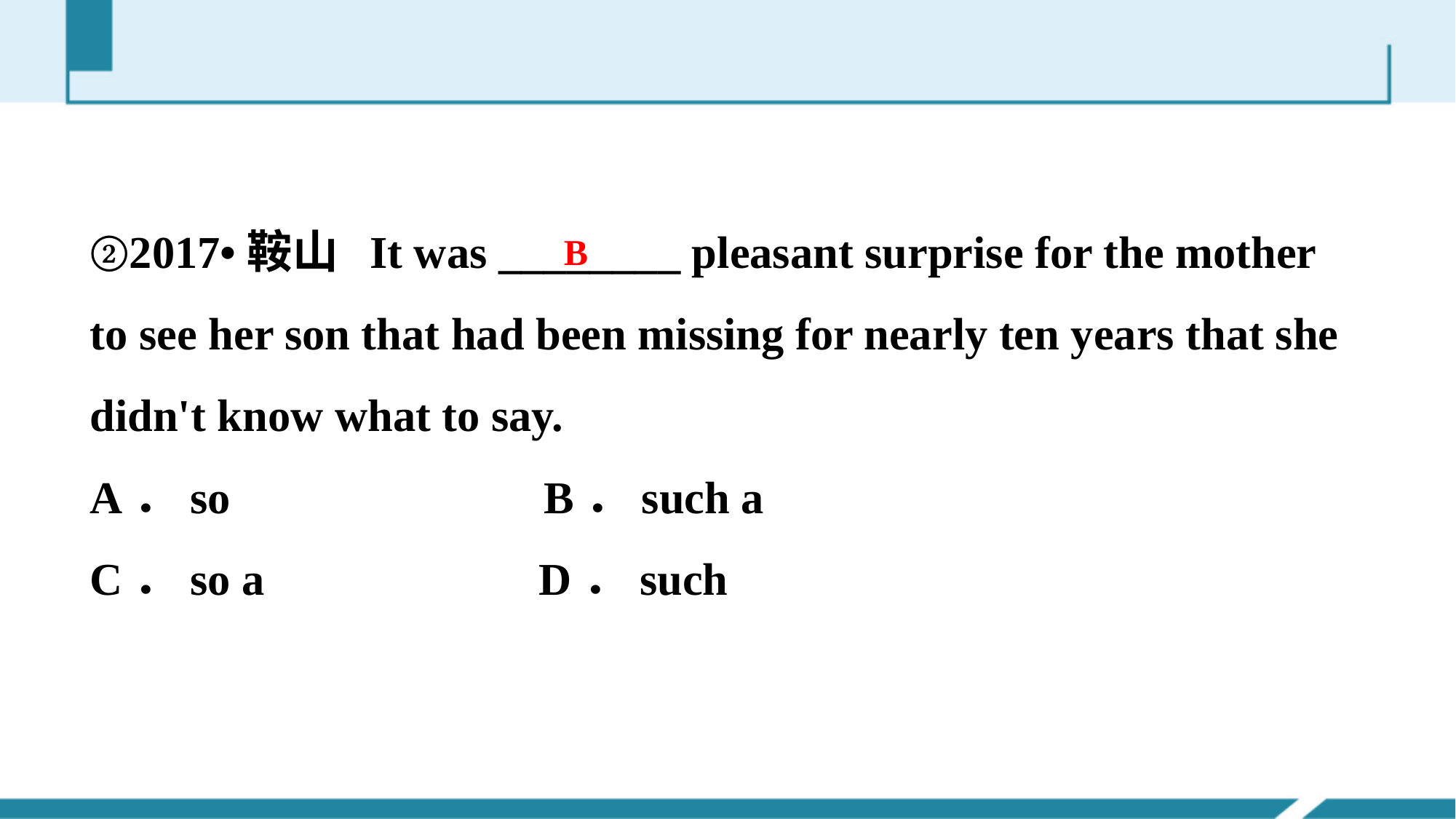

②2017•鞍山  It was ________ pleasant surprise for the mother to see her son that had been missing for nearly ten years that she didn't know what to say.
A．so　　　               B．such a
C．so a                        D．such
B